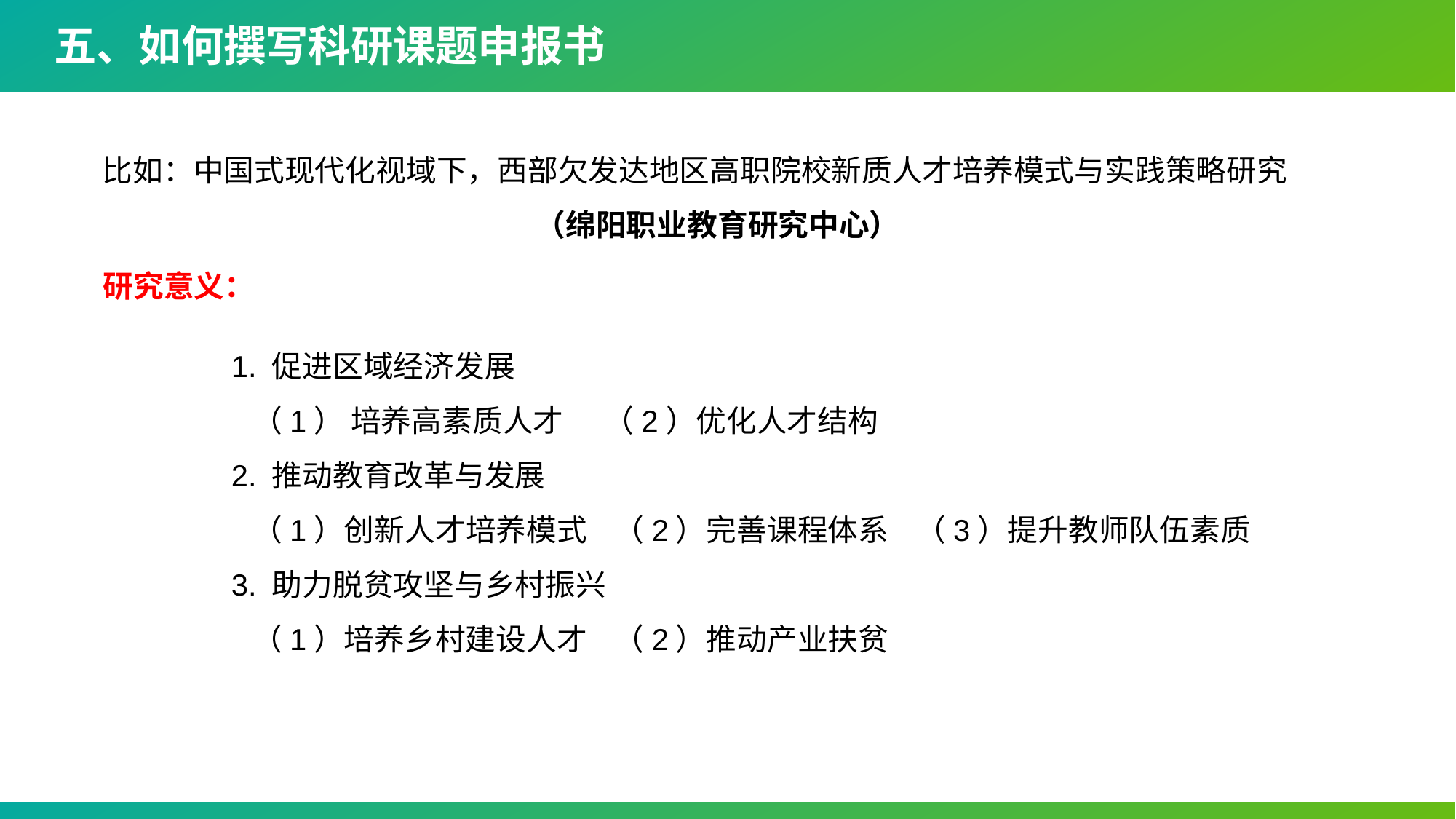

五、如何撰写科研课题申报书
比如：中国式现代化视域下，西部欠发达地区高职院校新质人才培养模式与实践策略研究
（绵阳职业教育研究中心）
研究意义：
1. 促进区域经济发展
  （1） 培养高素质人才      （2）优化人才结构
2. 推动教育改革与发展
  （1）创新人才培养模式    （2）完善课程体系    （3）提升教师队伍素质
3. 助力脱贫攻坚与乡村振兴
  （1）培养乡村建设人才    （2）推动产业扶贫